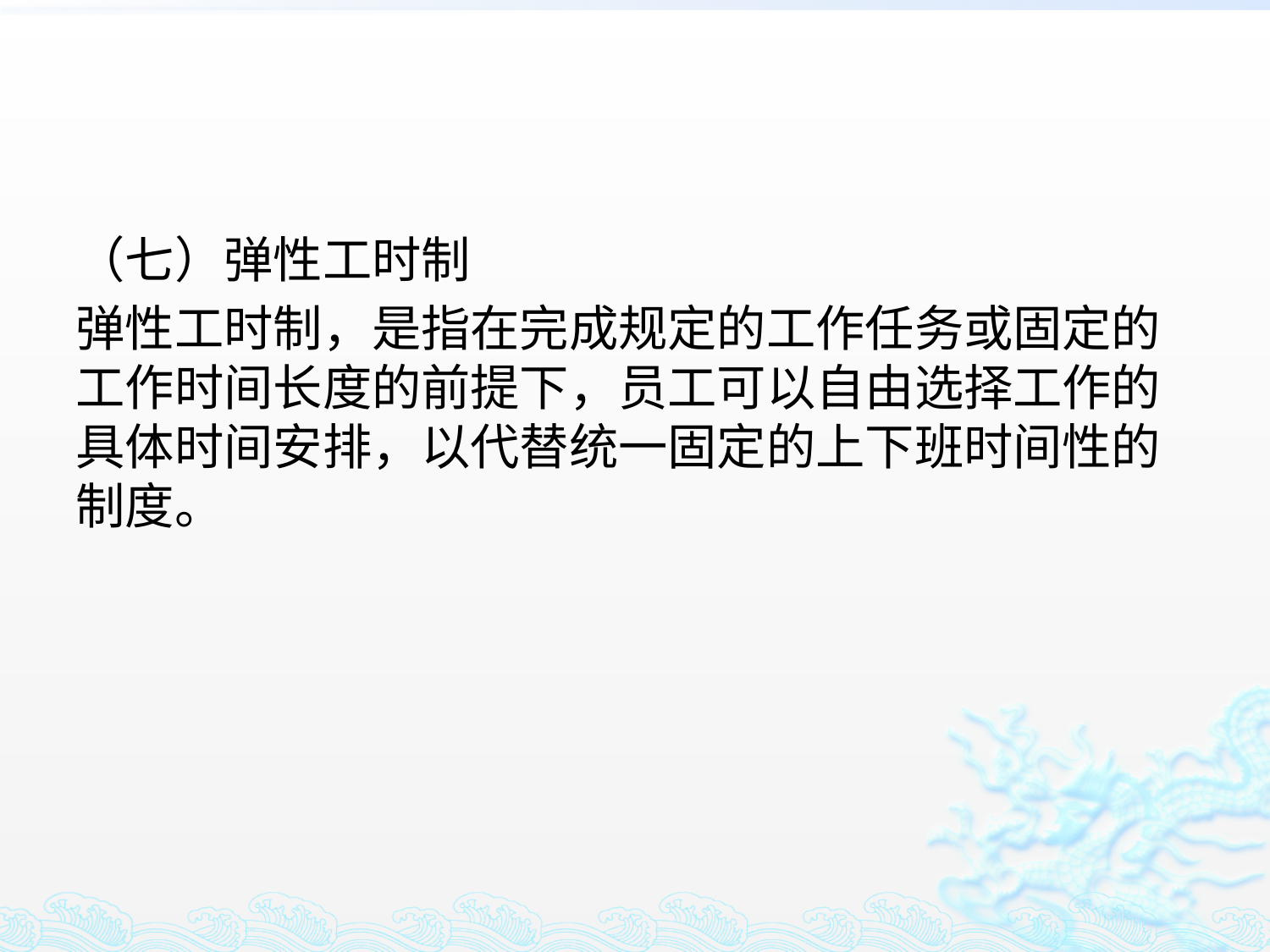

#
（七）弹性工时制
弹性工时制，是指在完成规定的工作任务或固定的工作时间长度的前提下，员工可以自由选择工作的具体时间安排，以代替统一固定的上下班时间性的制度。